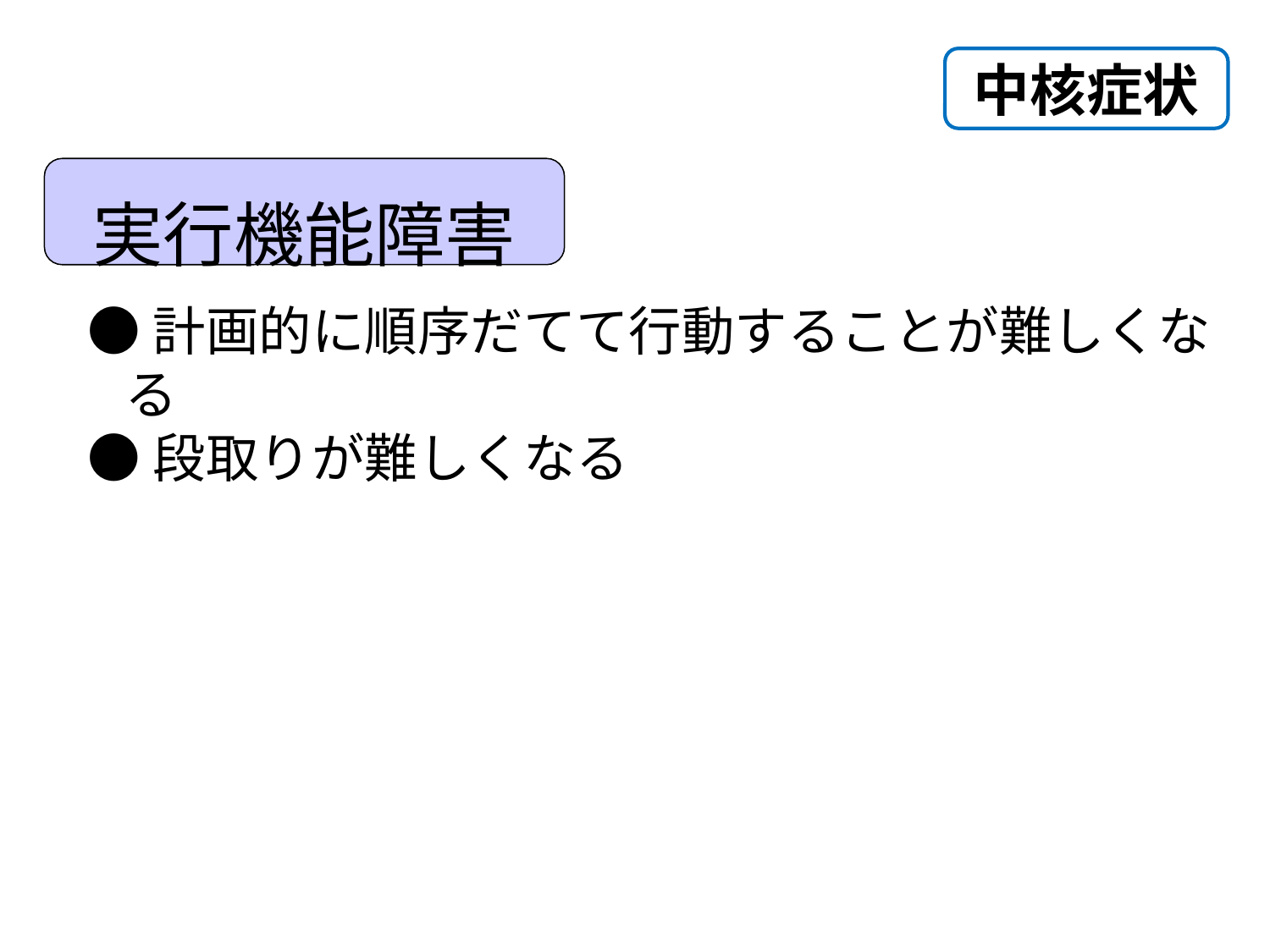

中核症状
実行機能障害
●計画的に順序だてて行動することが難しくなる
●段取りが難しくなる